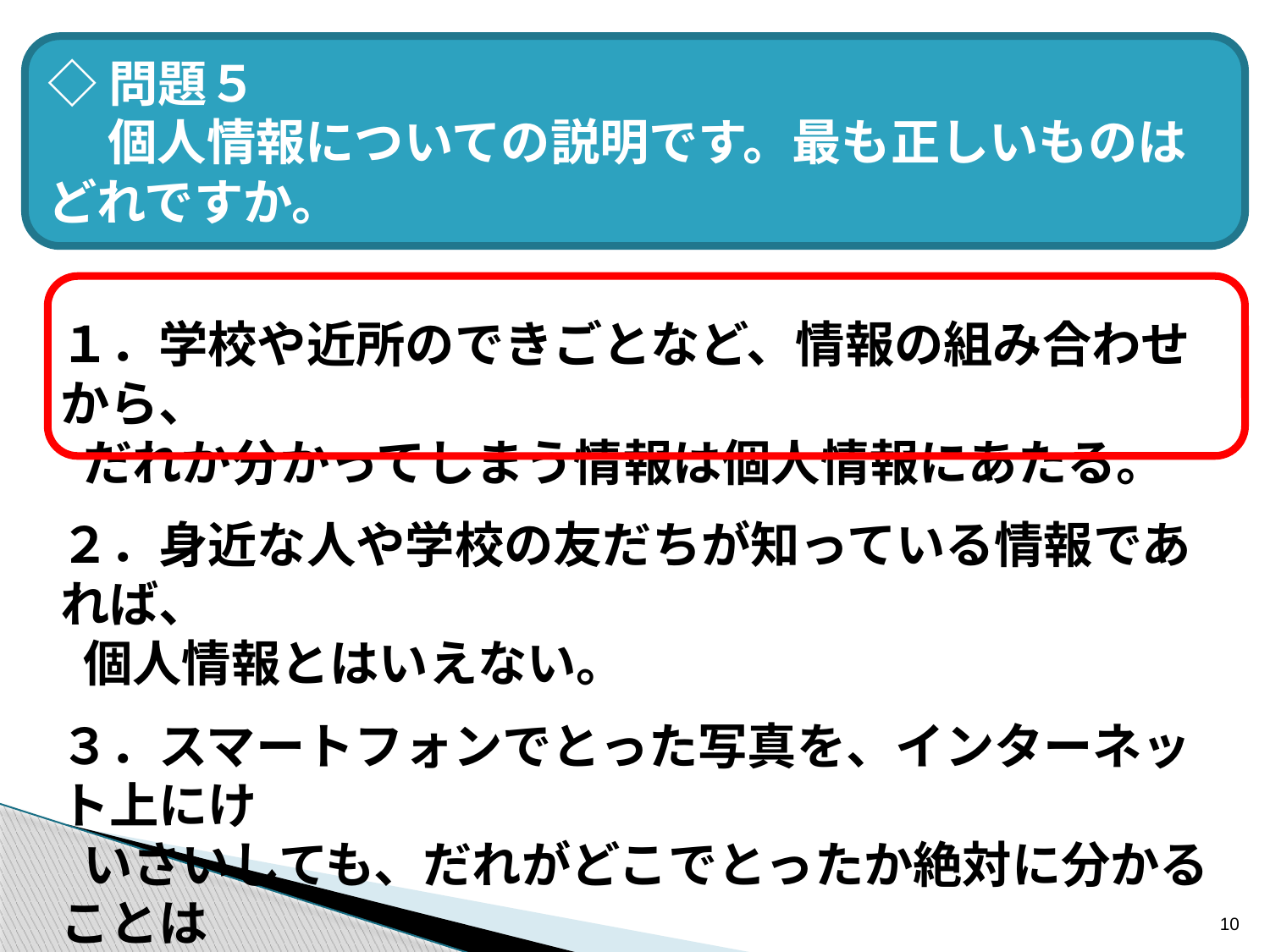

◇問題５
　 個人情報についての説明です。最も正しいものはどれですか。

１．学校や近所のできごとなど、情報の組み合わせから、
 だれか分かってしまう情報は個人情報にあたる。

２．身近な人や学校の友だちが知っている情報であれば、
 個人情報とはいえない。

３．スマートフォンでとった写真を、インターネット上にけ
 いさいしても、だれがどこでとったか絶対に分かることは
 ないので、個人情報にはあたらない。
10